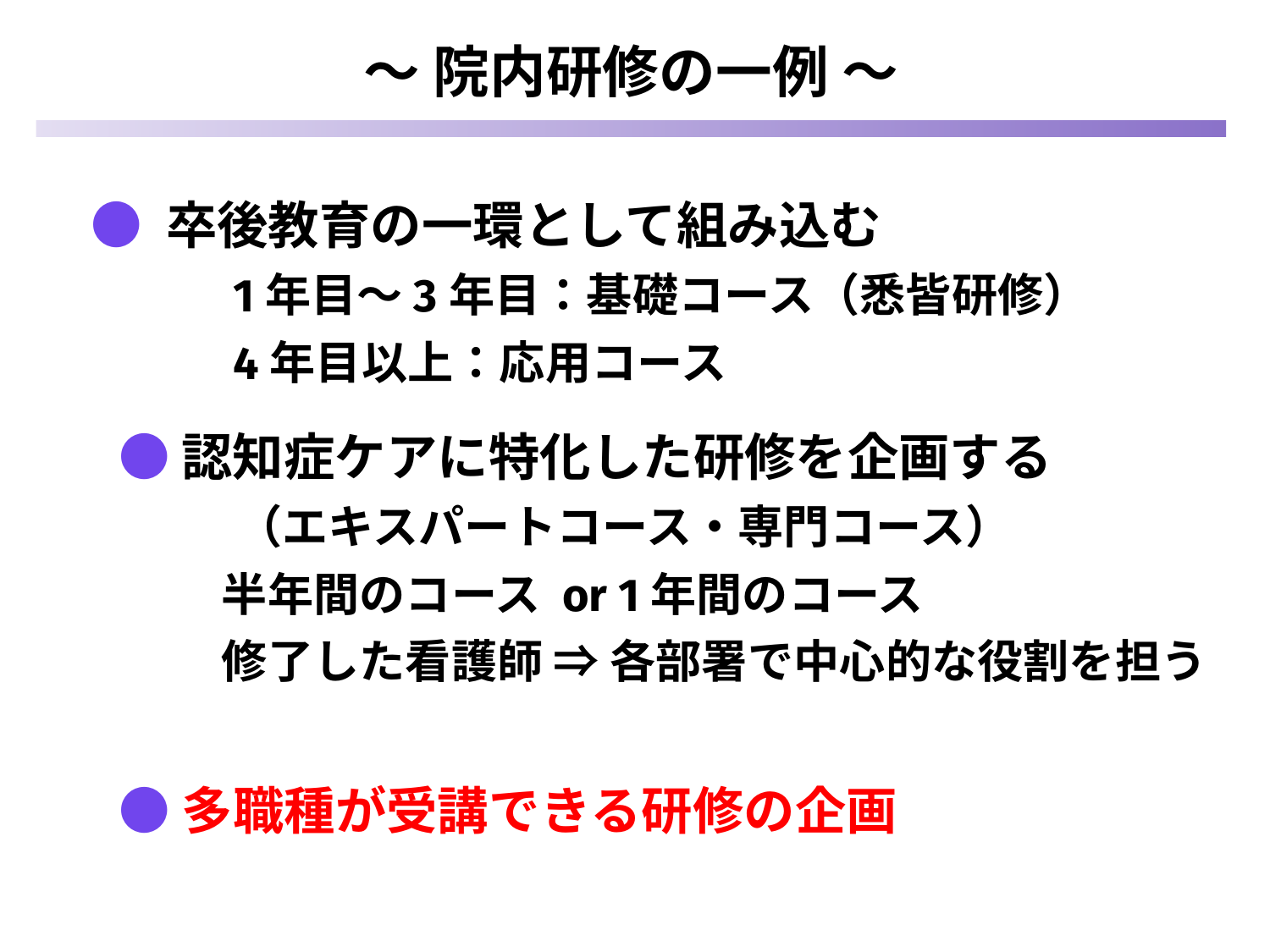

# ～ 院内研修の一例 ～

  ● 卒後教育の一環として組み込む
　　      1年目～3年目：基礎コース（悉皆研修）
　      　4年目以上：応用コース
　● 認知症ケアに特化した研修を企画する
　　   　（エキスパートコース・専門コース）
　　      半年間のコース or 1年間のコース
　   　   修了した看護師 ⇒ 各部署で中心的な役割を担う
　● 多職種が受講できる研修の企画